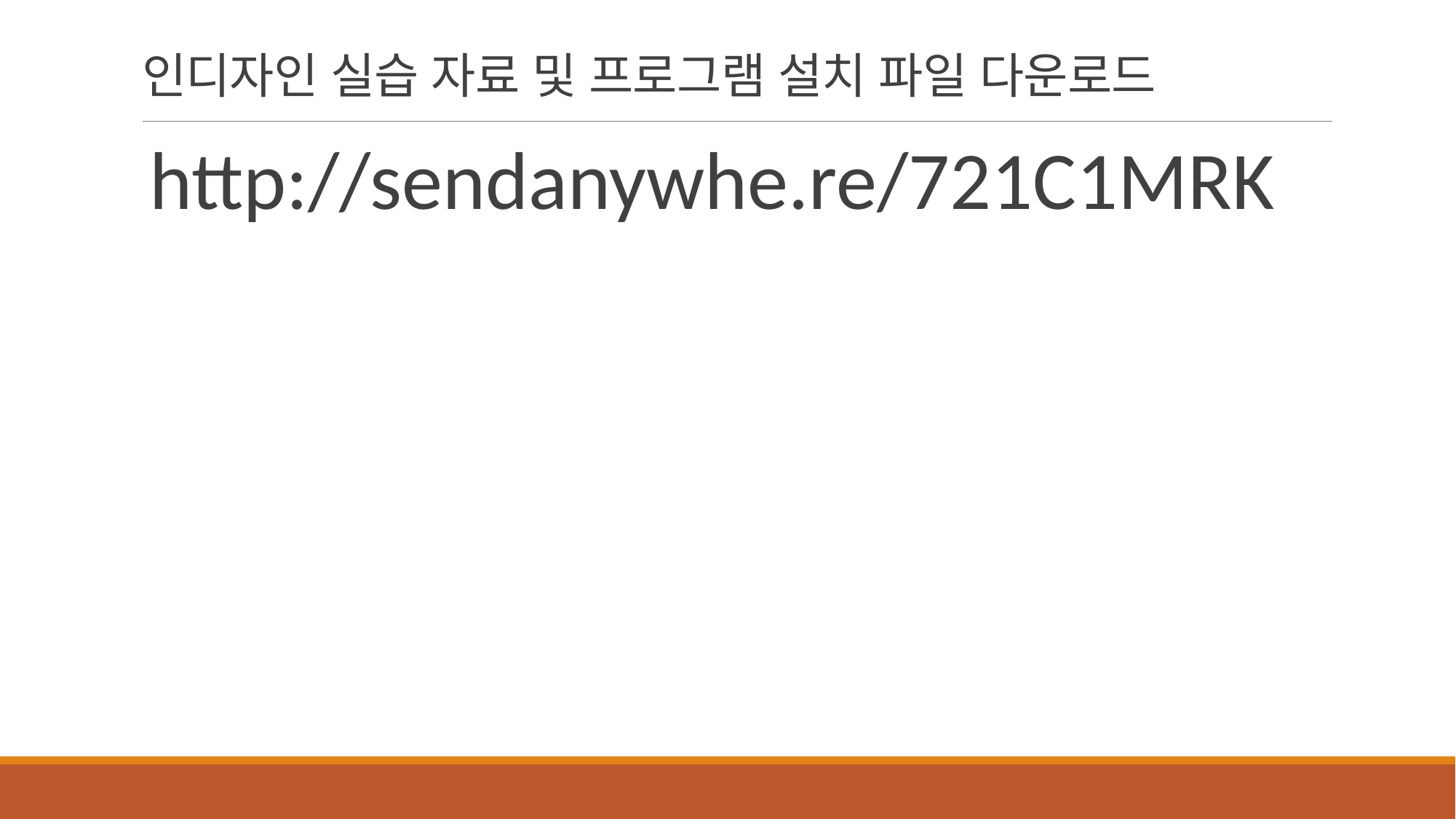

# 인디자인 실습 자료 및 프로그램 설치 파일 다운로드
http://sendanywhe.re/721C1MRK